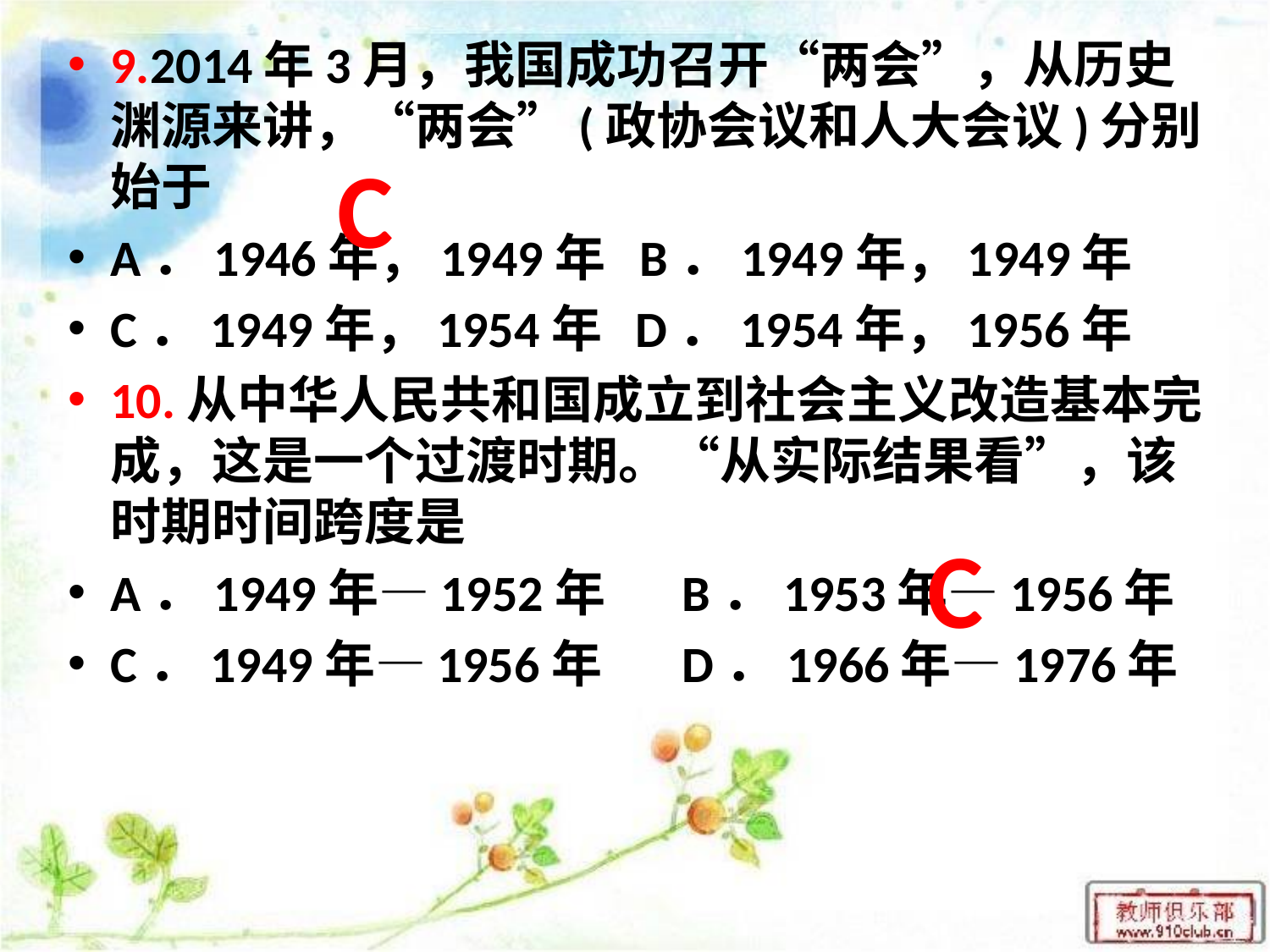

9.2014年3月，我国成功召开“两会”，从历史渊源来讲，“两会”(政协会议和人大会议)分别始于
A．1946年，1949年  B．1949年，1949年
C．1949年，1954年  D．1954年，1956年
10.从中华人民共和国成立到社会主义改造基本完成，这是一个过渡时期。“从实际结果看”，该时期时间跨度是
A．1949年—1952年	B．1953年—1956年
C．1949年—1956年	D．1966年—1976年
C
C